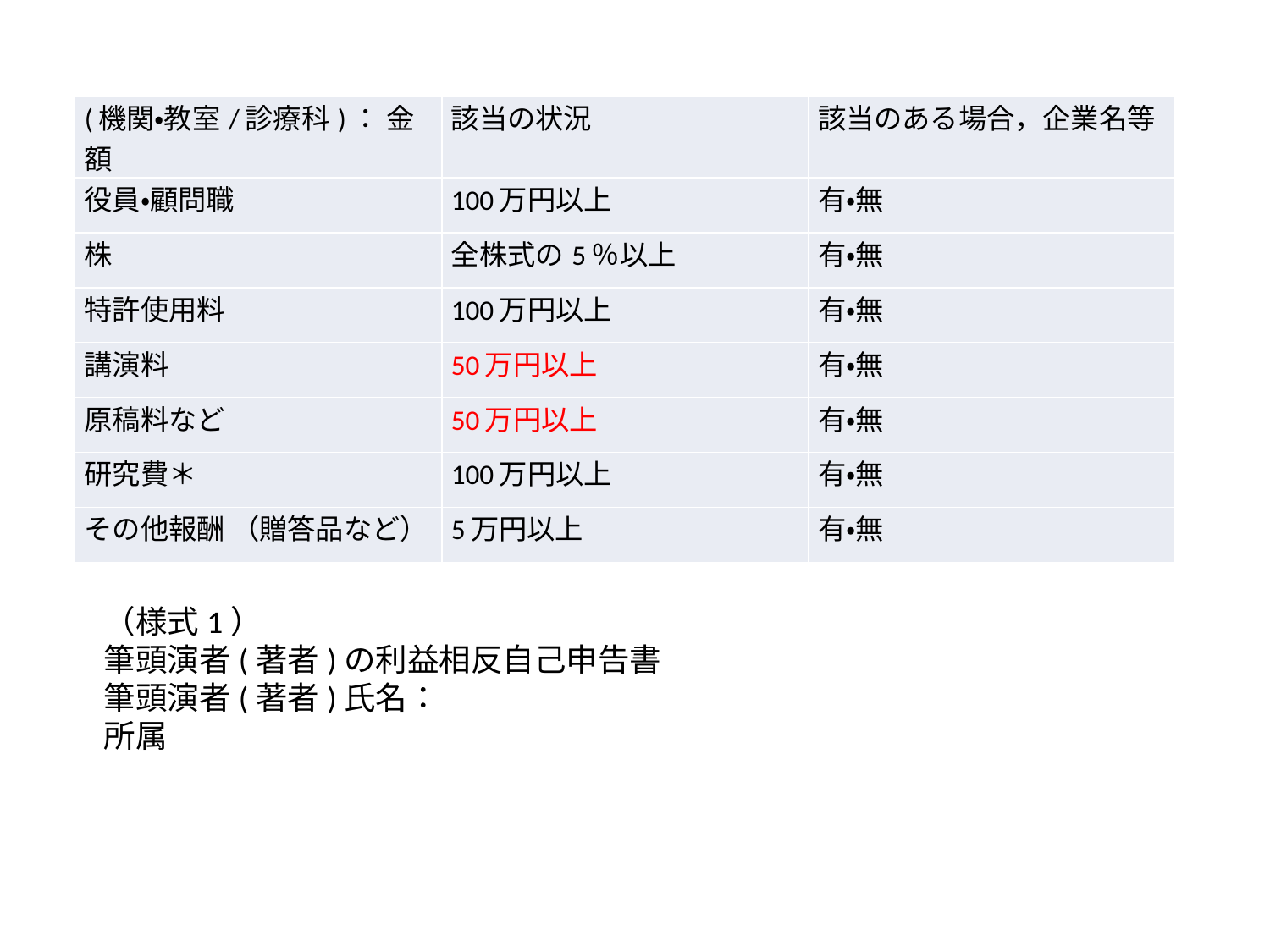

| (機関・教室/診療科)： 金額 | 該当の状況 | 該当のある場合，企業名等 |
| --- | --- | --- |
| 役員・顧問職 | 100万円以上 | 有・無 |
| 株 | 全株式の5％以上 | 有・無 |
| 特許使用料 | 100万円以上 | 有・無 |
| 講演料 | 50万円以上 | 有・無 |
| 原稿料など | 50万円以上 | 有・無 |
| 研究費＊ | 100万円以上 | 有・無 |
| その他報酬 （贈答品など） | 5万円以上 | 有・無 |
（様式1）
筆頭演者(著者)の利益相反自己申告書
筆頭演者(著者)氏名：
所属